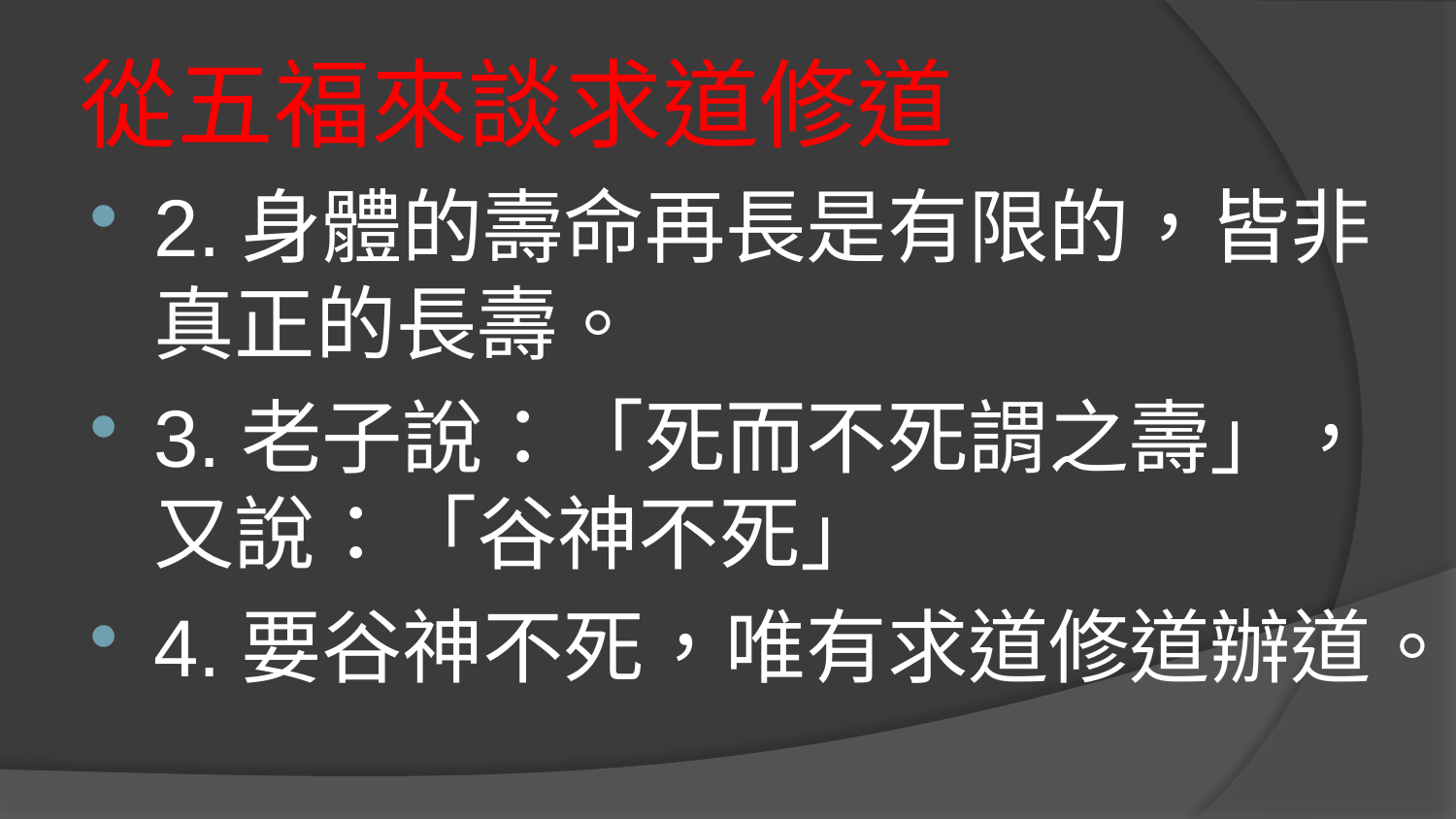

# 從五福來談求道修道
2.身體的壽命再長是有限的，皆非真正的長壽。
3.老子說：「死而不死謂之壽」，又說：「谷神不死」
4.要谷神不死，唯有求道修道辦道。